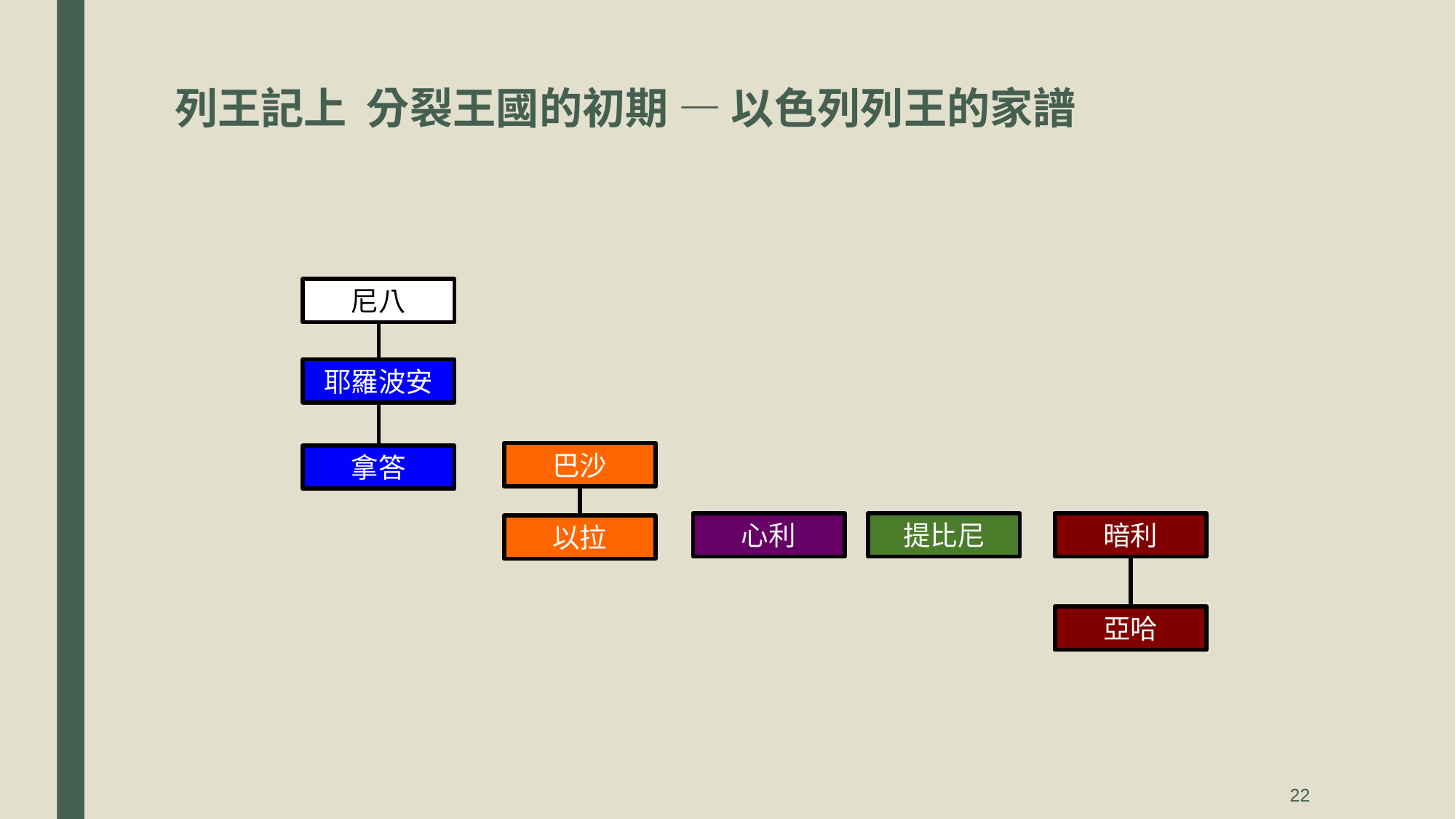

# 列王記上  分裂王國的初期 — 以色列列王的家譜
尼八
耶羅波安
巴沙
拿答
心利
提比尼
暗利
以拉
亞哈
22